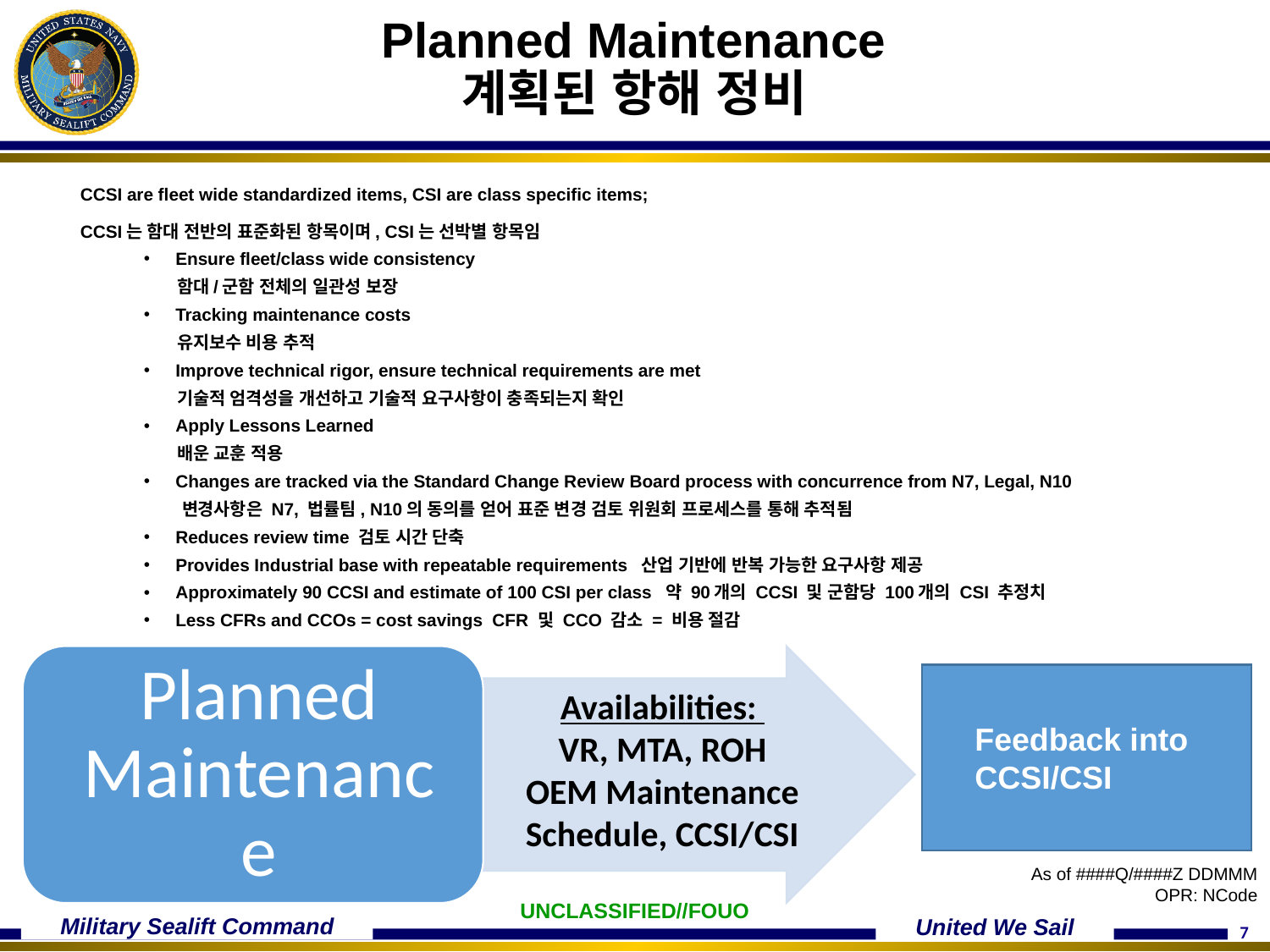

# Planned Maintenance 계획된 항해 정비
CCSI are fleet wide standardized items, CSI are class specific items;
CCSI는 함대 전반의 표준화된 항목이며, CSI는 선박별 항목임
Ensure fleet/class wide consistency
      함대/군함 전체의 일관성 보장
Tracking maintenance costs
      유지보수 비용 추적
Improve technical rigor, ensure technical requirements are met
      기술적 엄격성을 개선하고 기술적 요구사항이 충족되는지 확인
Apply Lessons Learned
      배운 교훈 적용
Changes are tracked via the Standard Change Review Board process with concurrence from N7, Legal, N10
       변경사항은 N7, 법률팀, N10의 동의를 얻어 표준 변경 검토 위원회 프로세스를 통해 추적됨
Reduces review time 검토 시간 단축
Provides Industrial base with repeatable requirements  산업 기반에 반복 가능한 요구사항 제공
Approximately 90 CCSI and estimate of 100 CSI per class  약 90개의 CCSI 및 군함당 100개의 CSI 추정치
Less CFRs and CCOs = cost savings  CFR 및 CCO 감소 = 비용 절감

Planned Maintenance

Availabilities:
VR, MTA, ROH
OEM Maintenance Schedule, CCSI/CSI
Feedback into CCSI/CSI